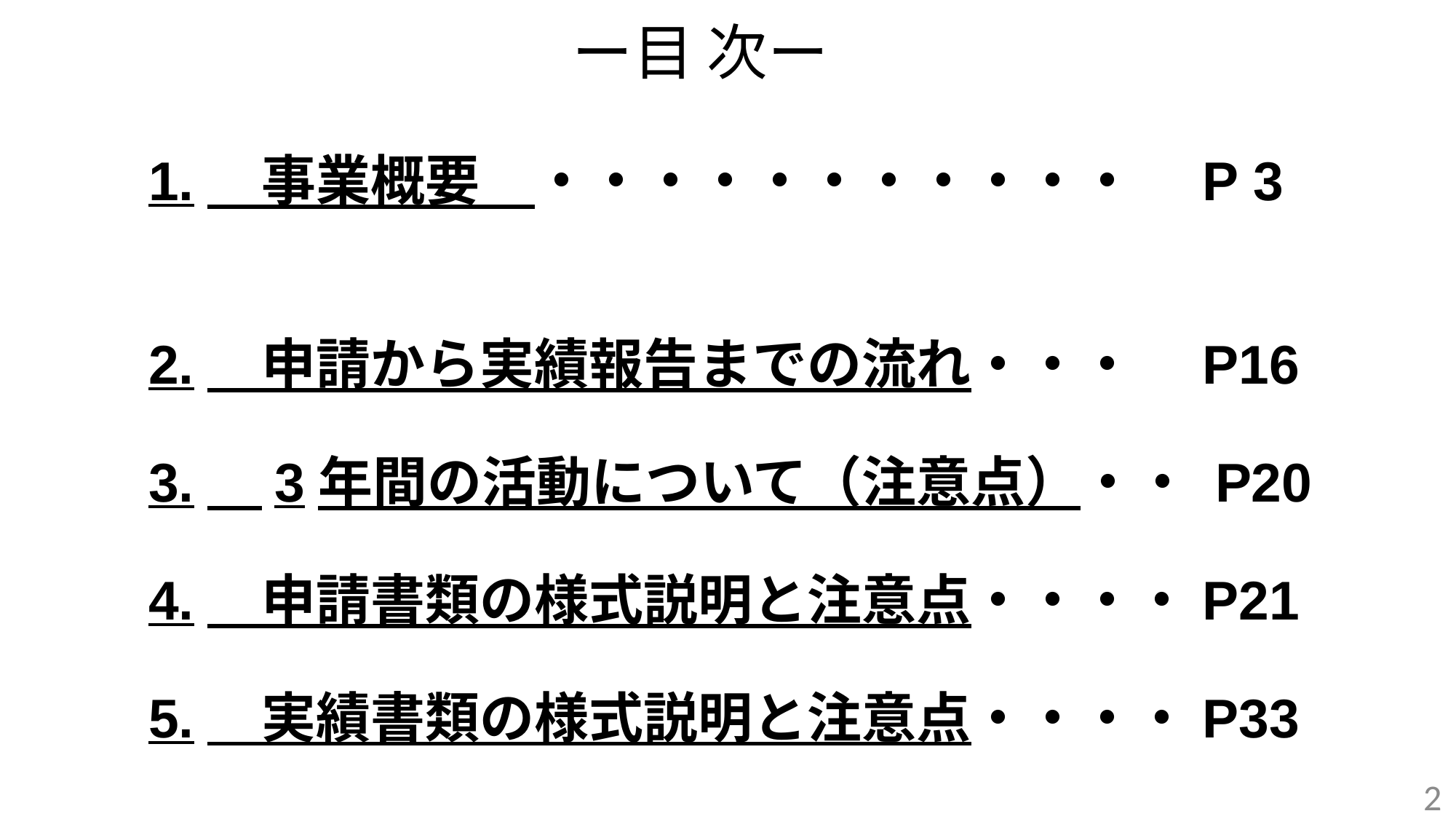

# ー目 次ー 1.　事業概要　・・・・・・・・・・・　P 3
2.　申請から実績報告までの流れ・・・　P16
3.　3年間の活動について（注意点）・・ P20
4.　申請書類の様式説明と注意点・・・・P21
5.　実績書類の様式説明と注意点・・・・P33
2